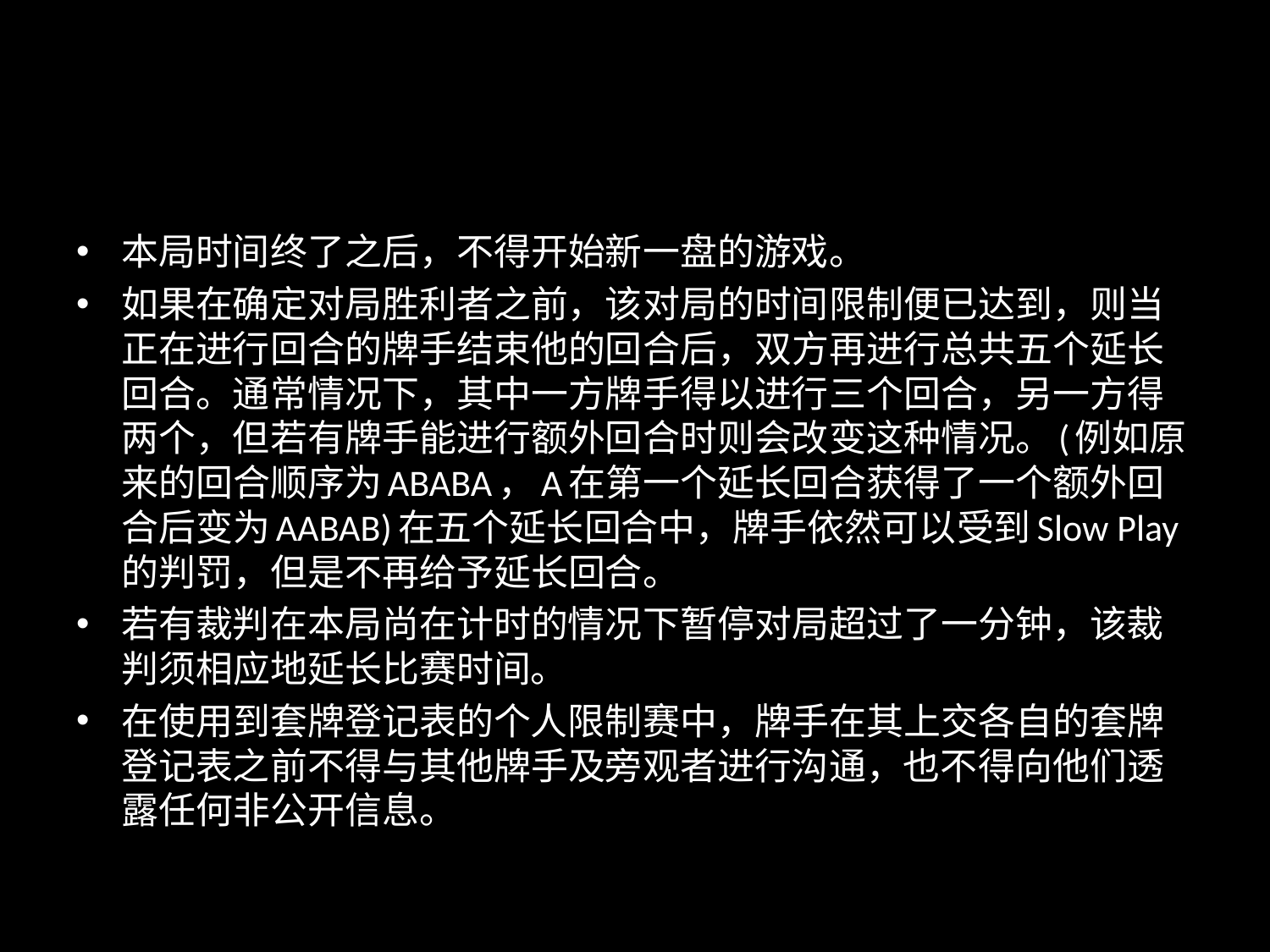

#
本局时间终了之后，不得开始新一盘的游戏。
如果在确定对局胜利者之前，该对局的时间限制便已达到，则当正在进行回合的牌手结束他的回合后，双方再进行总共五个延长回合。通常情况下，其中一方牌手得以进行三个回合，另一方得两个，但若有牌手能进行额外回合时则会改变这种情况。(例如原来的回合顺序为ABABA，A在第一个延长回合获得了一个额外回合后变为AABAB)在五个延长回合中，牌手依然可以受到Slow Play的判罚，但是不再给予延长回合。
若有裁判在本局尚在计时的情况下暂停对局超过了一分钟，该裁判须相应地延长比赛时间。
在使用到套牌登记表的个人限制赛中，牌手在其上交各自的套牌登记表之前不得与其他牌手及旁观者进行沟通，也不得向他们透露任何非公开信息。